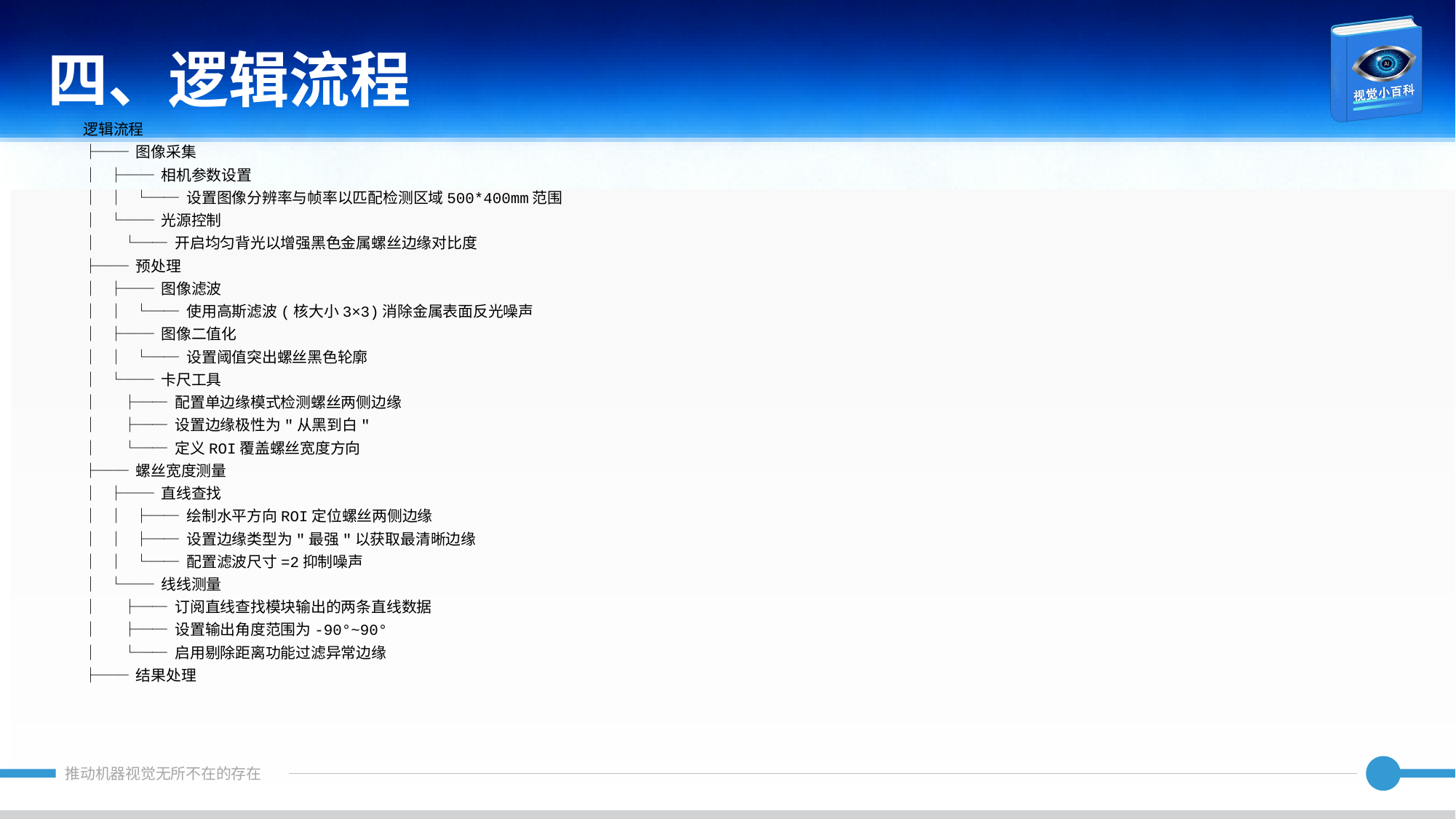

四、逻辑流程

逻辑流程
├── 图像采集
│   ├── 相机参数设置
│   │   └── 设置图像分辨率与帧率以匹配检测区域500*400mm范围
│   └── 光源控制
│       └── 开启均匀背光以增强黑色金属螺丝边缘对比度
├── 预处理
│   ├── 图像滤波
│   │   └── 使用高斯滤波(核大小3×3)消除金属表面反光噪声
│   ├── 图像二值化
│   │   └── 设置阈值突出螺丝黑色轮廓
│   └── 卡尺工具
│       ├── 配置单边缘模式检测螺丝两侧边缘
│       ├── 设置边缘极性为"从黑到白"
│       └── 定义ROI覆盖螺丝宽度方向
├── 螺丝宽度测量
│   ├── 直线查找
│   │   ├── 绘制水平方向ROI定位螺丝两侧边缘
│   │   ├── 设置边缘类型为"最强"以获取最清晰边缘
│   │   └── 配置滤波尺寸=2抑制噪声
│   └── 线线测量
│       ├── 订阅直线查找模块输出的两条直线数据
│       ├── 设置输出角度范围为-90°~90°
│       └── 启用剔除距离功能过滤异常边缘
├── 结果处理
8